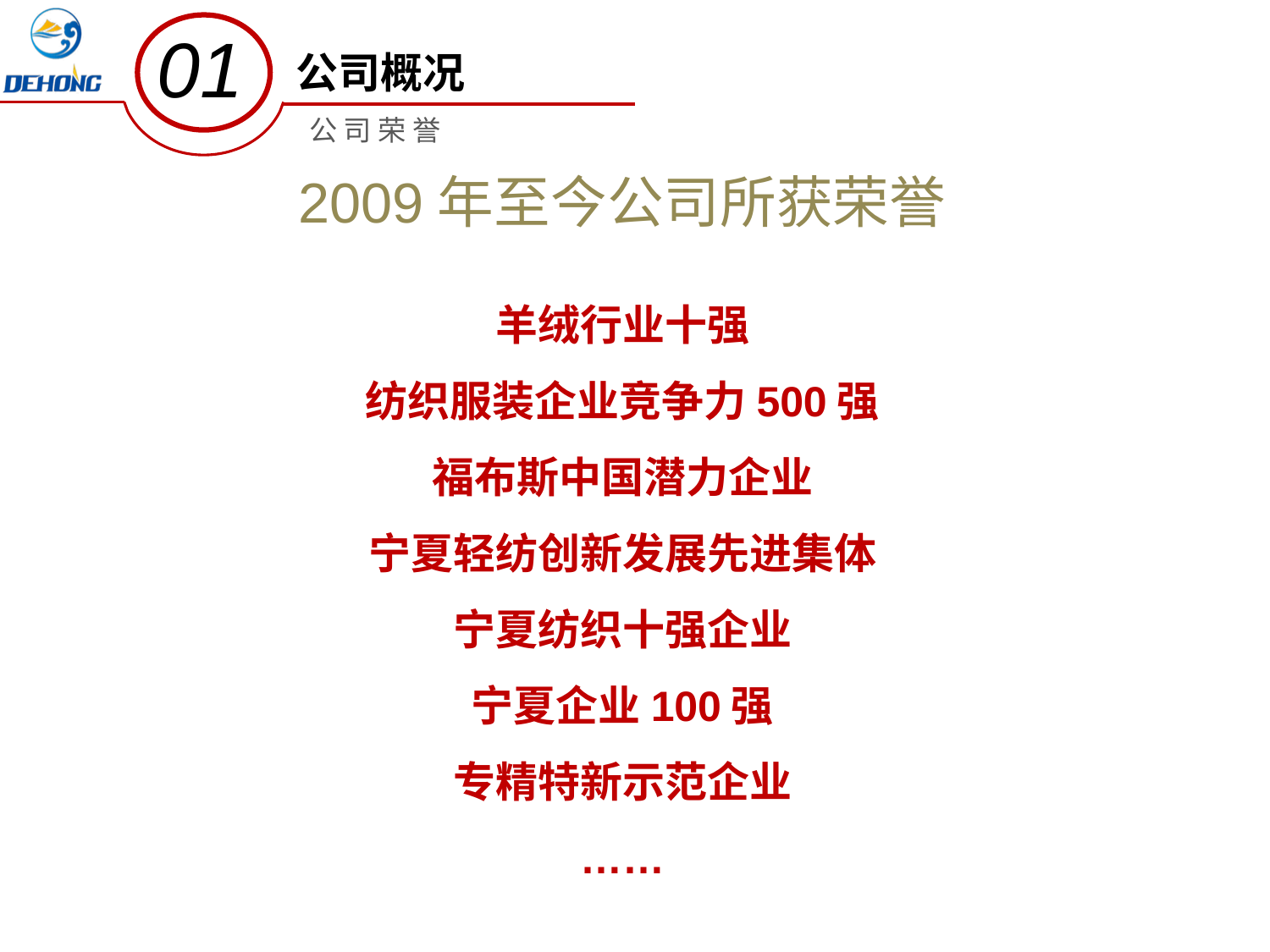

01
公司概况

 公 司 荣 誉
2009年至今公司所获荣誉

羊绒行业十强
纺织服装企业竞争力500强
福布斯中国潜力企业
宁夏轻纺创新发展先进集体
宁夏纺织十强企业
宁夏企业100强
专精特新示范企业
……